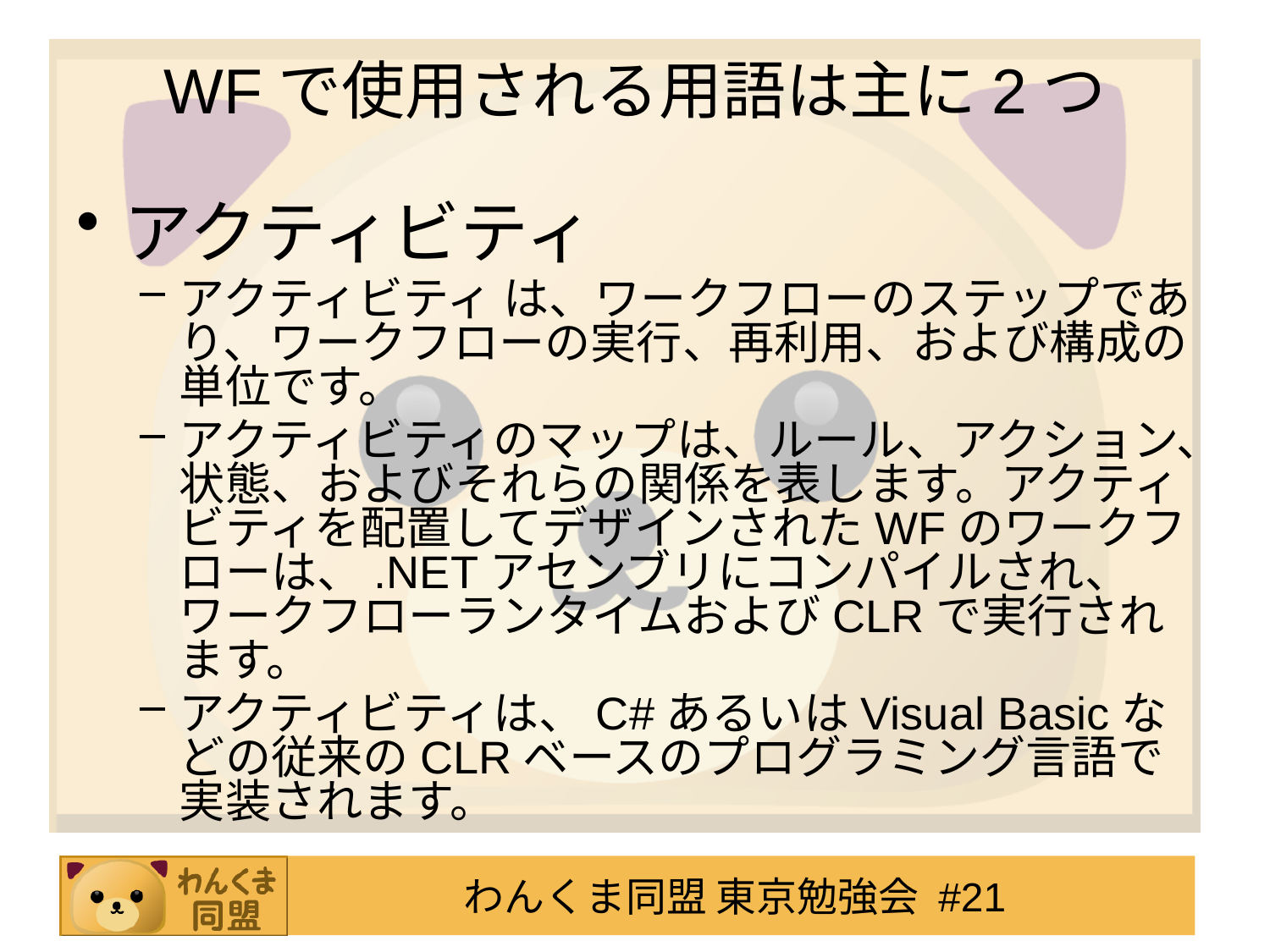

# WFで使用される用語は主に2つ
アクティビティ
アクティビティ は、ワークフローのステップであり、ワークフローの実行、再利用、および構成の単位です。
アクティビティのマップは、ルール、アクション、状態、およびそれらの関係を表します。アクティビティを配置してデザインされたWFのワークフローは、.NETアセンブリにコンパイルされ、ワークフローランタイムおよびCLRで実行されます。
アクティビティは、C#あるいはVisual Basicなどの従来のCLRベースのプログラミング言語で実装されます。